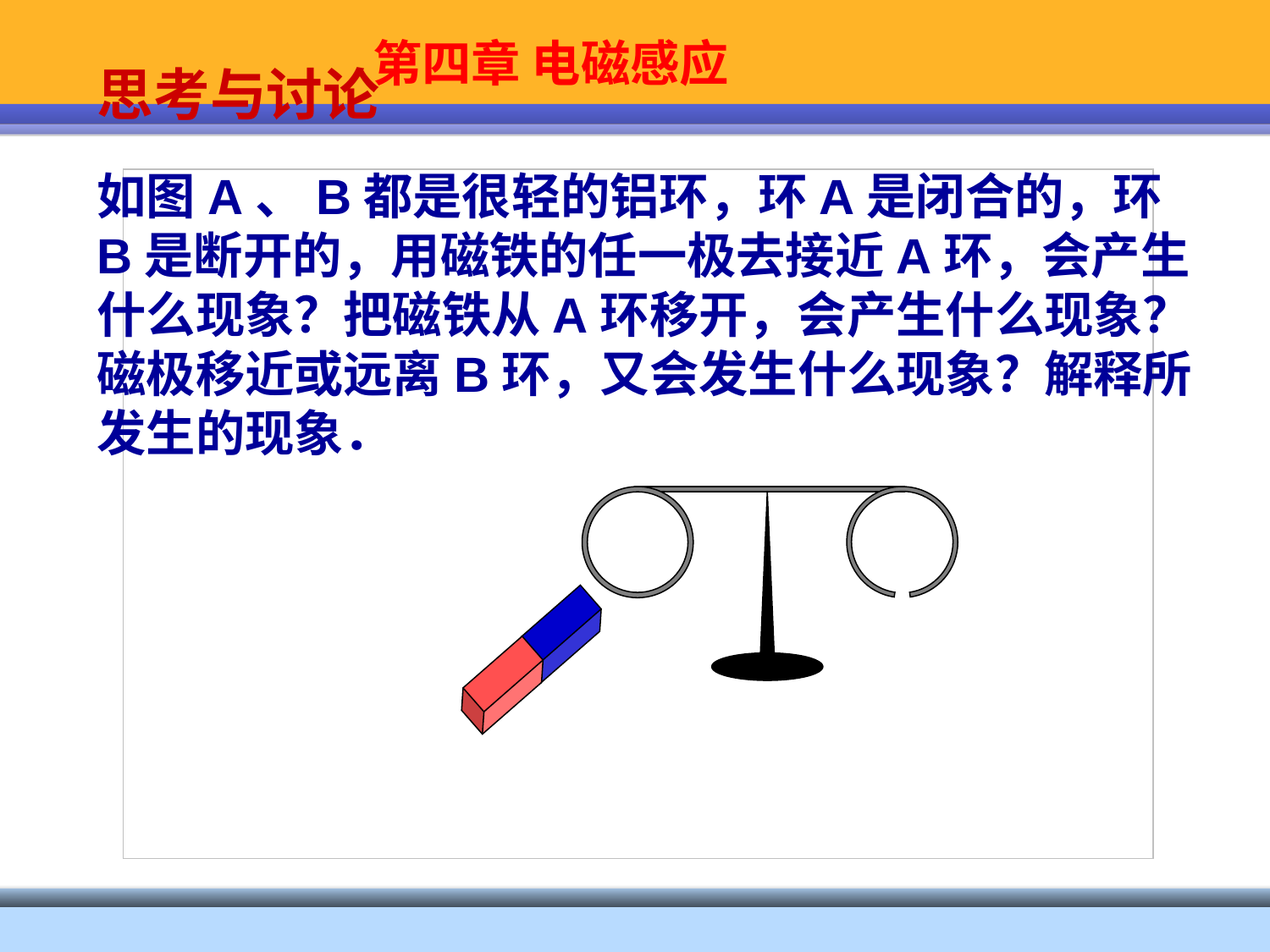

思考与讨论
如图A、B都是很轻的铝环，环A是闭合的，环B是断开的，用磁铁的任一极去接近A环，会产生什么现象？把磁铁从A环移开，会产生什么现象？磁极移近或远离B环，又会发生什么现象？解释所发生的现象．